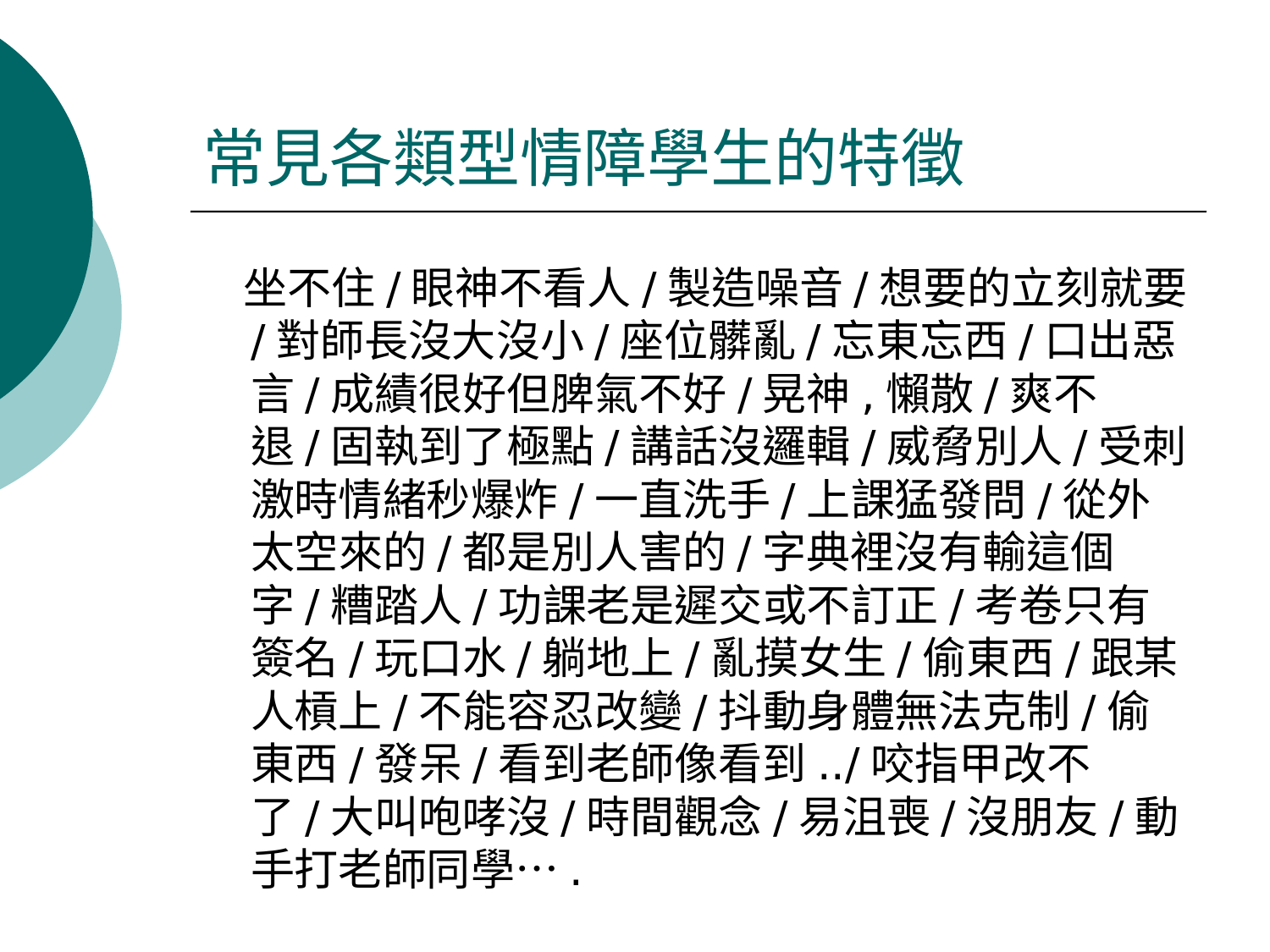

# 常見各類型情障學生的特徵
   坐不住/眼神不看人/製造噪音/想要的立刻就要/對師長沒大沒小/座位髒亂/忘東忘西/口出惡言/成績很好但脾氣不好/晃神,懶散/爽不退/固執到了極點/講話沒邏輯/威脅別人/受刺激時情緒秒爆炸/一直洗手/上課猛發問/從外太空來的/都是別人害的/字典裡沒有輸這個字/糟踏人/功課老是遲交或不訂正/考卷只有簽名/玩口水/躺地上/亂摸女生/偷東西/跟某人槓上/不能容忍改變/抖動身體無法克制/偷東西/發呆/看到老師像看到../咬指甲改不了/大叫咆哮沒/時間觀念/易沮喪/沒朋友/動手打老師同學….